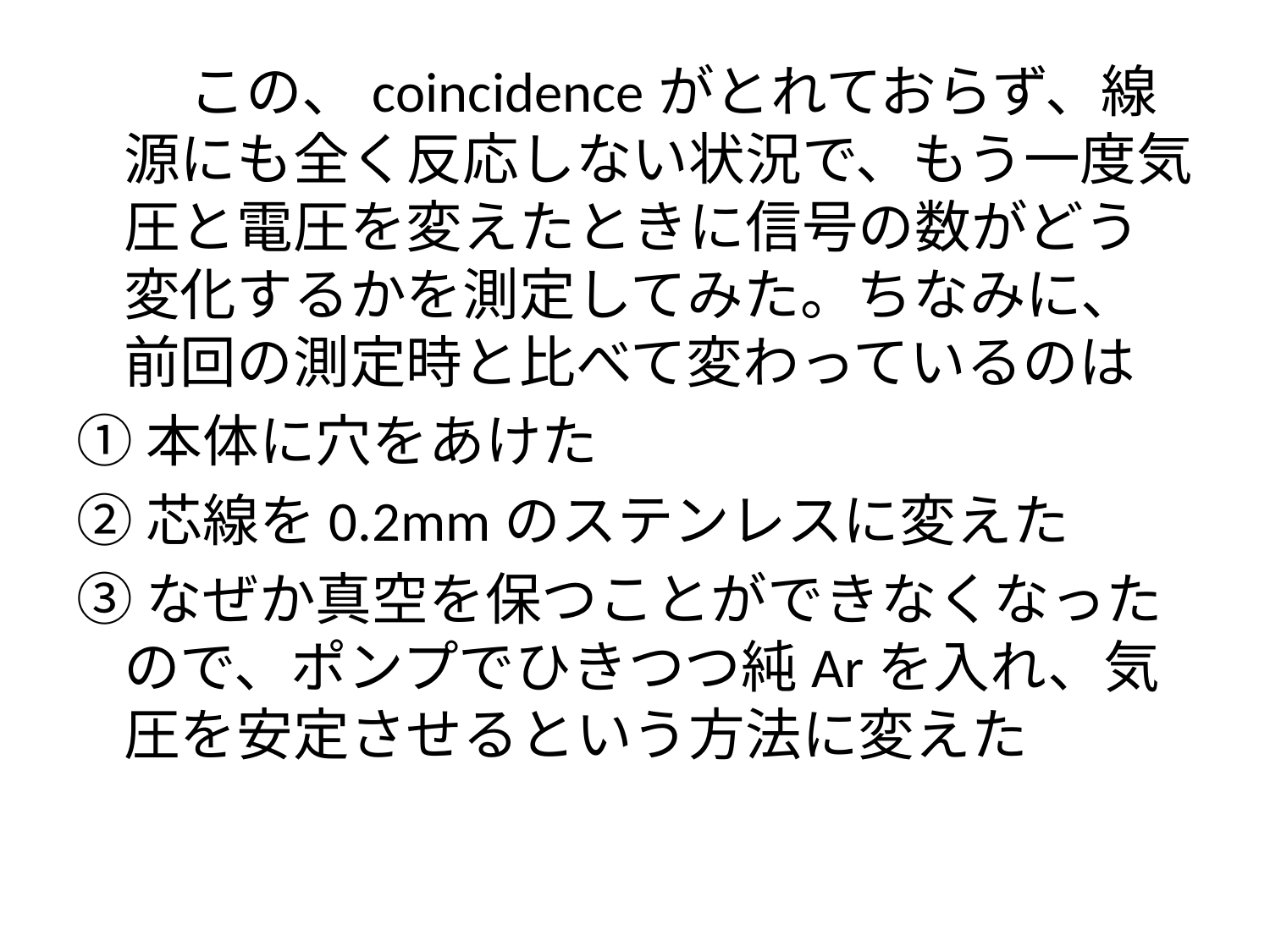

この、coincidenceがとれておらず、線源にも全く反応しない状況で、もう一度気圧と電圧を変えたときに信号の数がどう変化するかを測定してみた。ちなみに、前回の測定時と比べて変わっているのは
①本体に穴をあけた
②芯線を0.2mmのステンレスに変えた
③なぜか真空を保つことができなくなったので、ポンプでひきつつ純Arを入れ、気圧を安定させるという方法に変えた